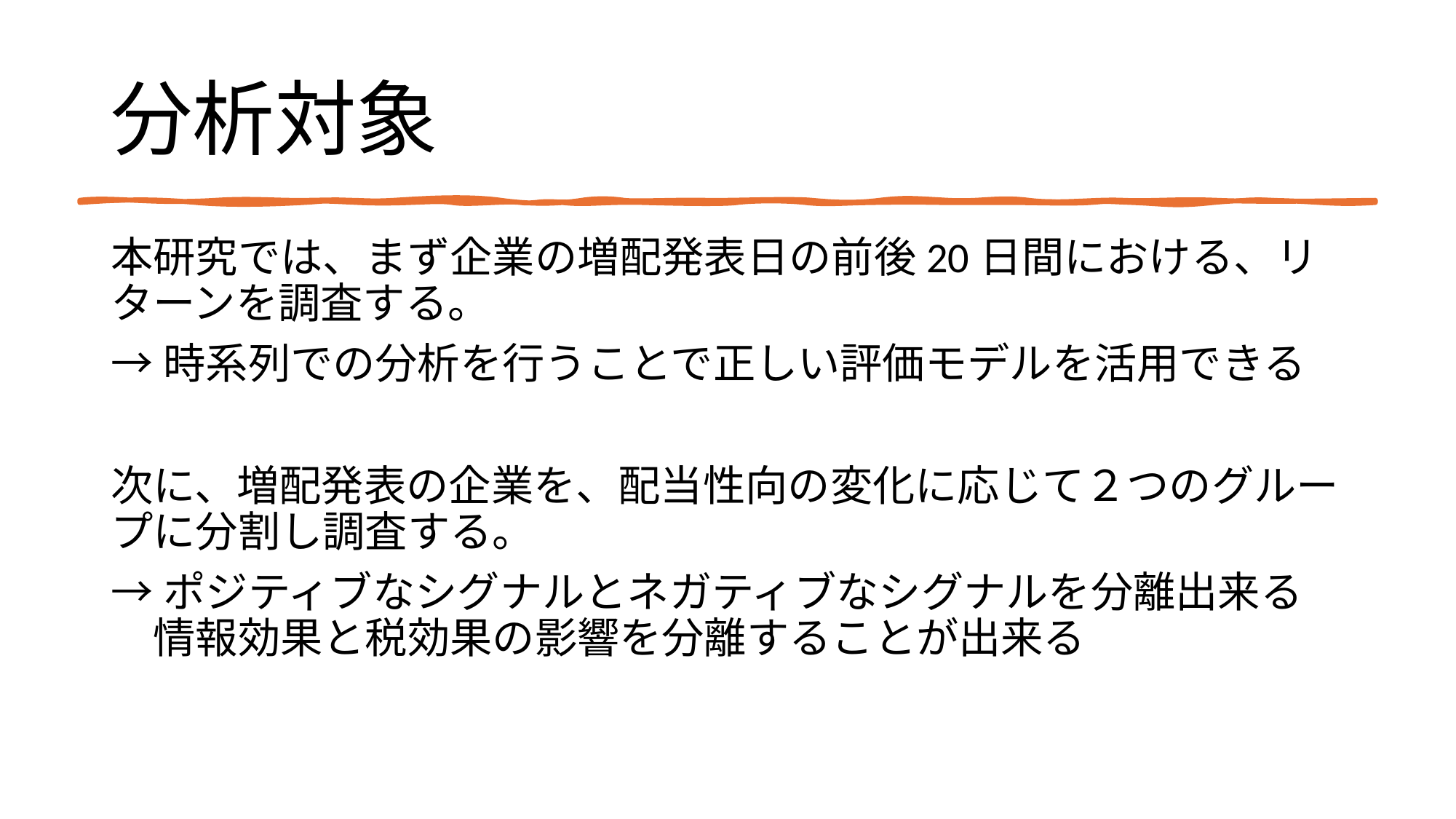

# 分析対象

本研究では、まず企業の増配発表日の前後20日間における、リターンを調査する。
→時系列での分析を行うことで正しい評価モデルを活用できる

次に、増配発表の企業を、配当性向の変化に応じて２つのグループに分割し調査する。
→ポジティブなシグナルとネガティブなシグナルを分離出来る
　情報効果と税効果の影響を分離することが出来る